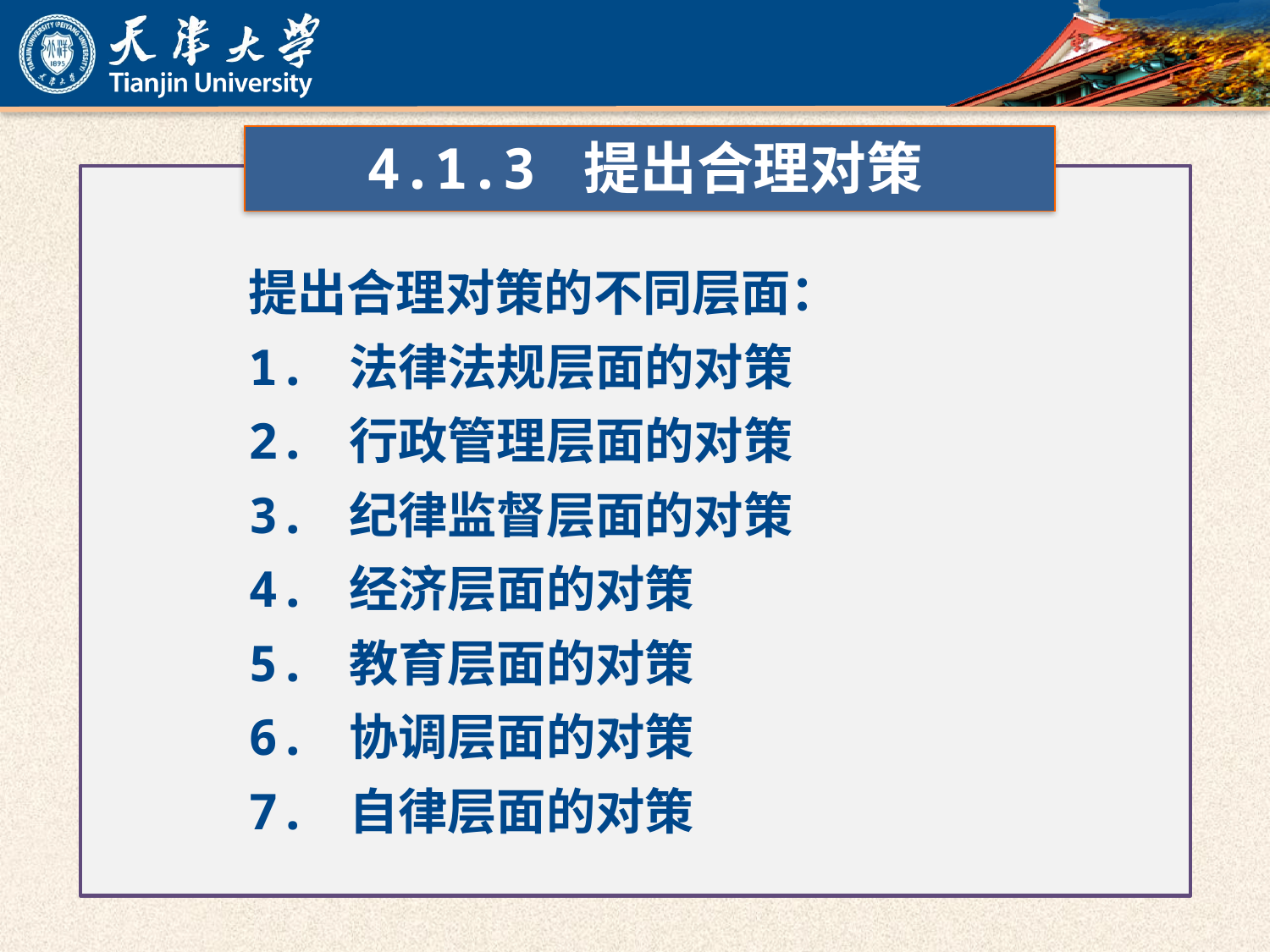

4.1.3 提出合理对策

提出合理对策的不同层面：
1. 法律法规层面的对策
2. 行政管理层面的对策
3. 纪律监督层面的对策
4. 经济层面的对策
5. 教育层面的对策
6. 协调层面的对策
7. 自律层面的对策